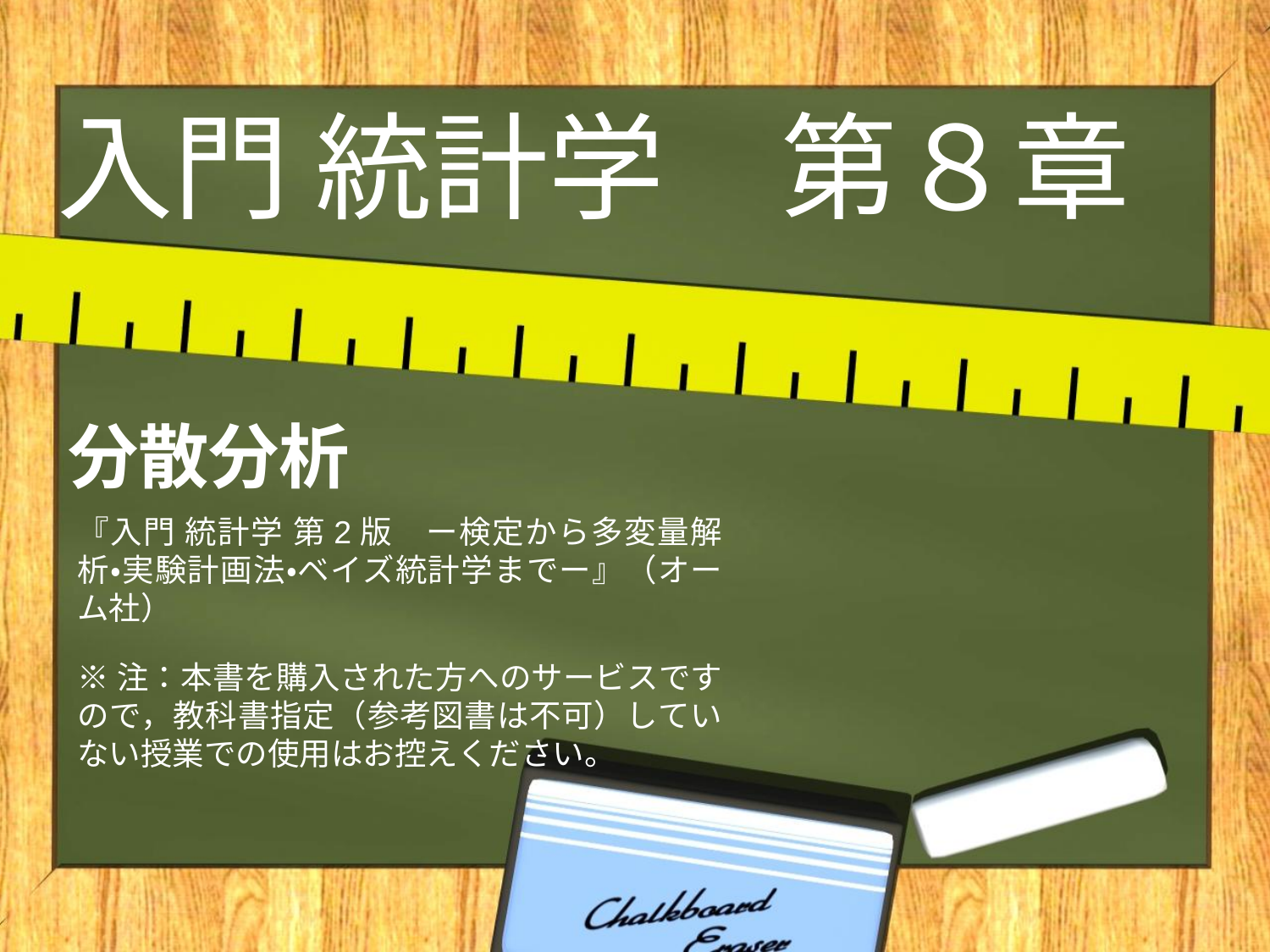

# 入門 統計学　第８章
分散分析
『入門 統計学 第2版　ー検定から多変量解析・実験計画法・ベイズ統計学までー』（オーム社）

※注：本書を購入された方へのサービスですので，教科書指定（参考図書は不可）していない授業での使用はお控えください。